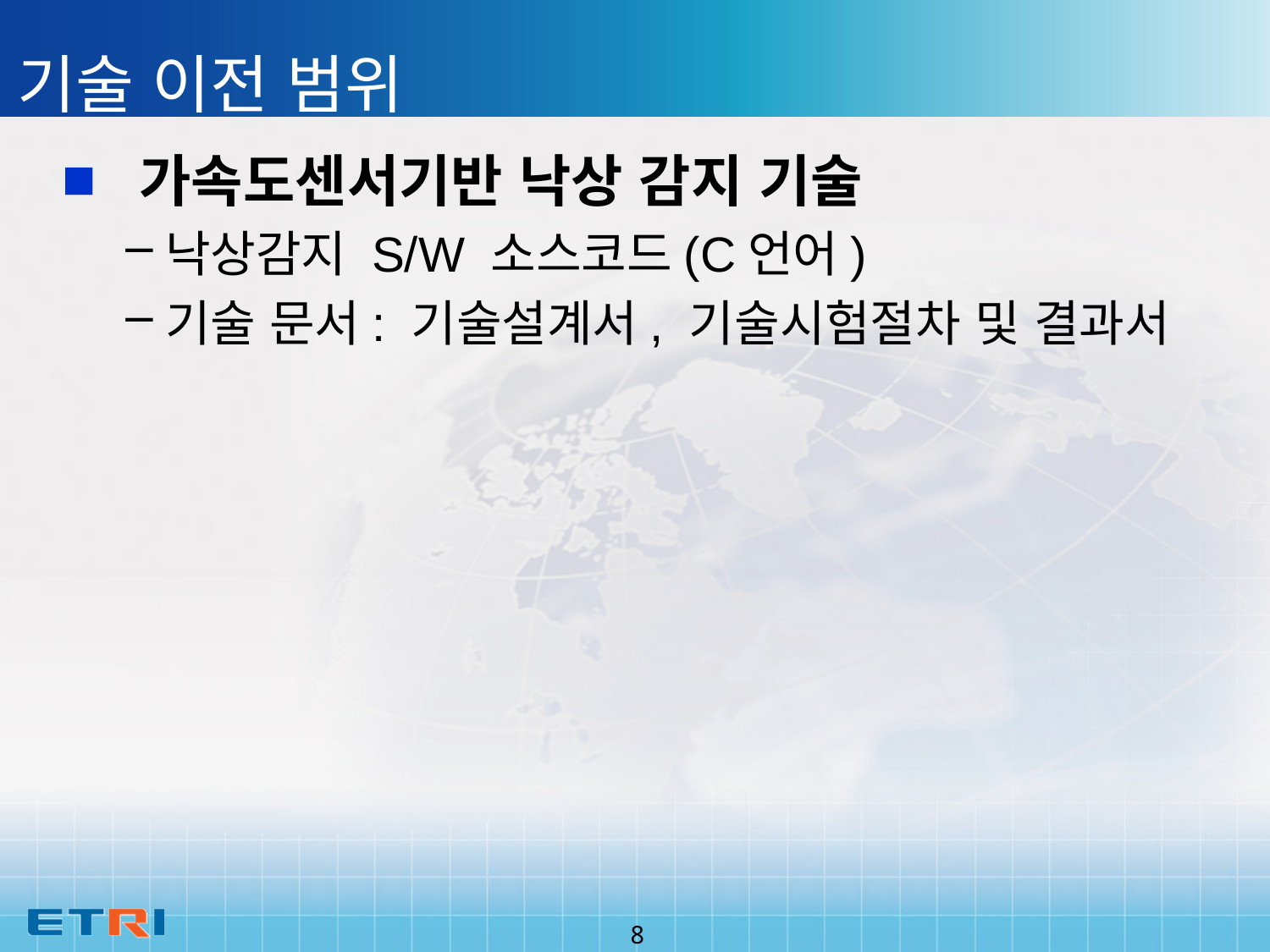

기술 이전 범위
 가속도센서기반 낙상 감지 기술
낙상감지 S/W 소스코드(C언어)
기술 문서: 기술설계서, 기술시험절차 및 결과서